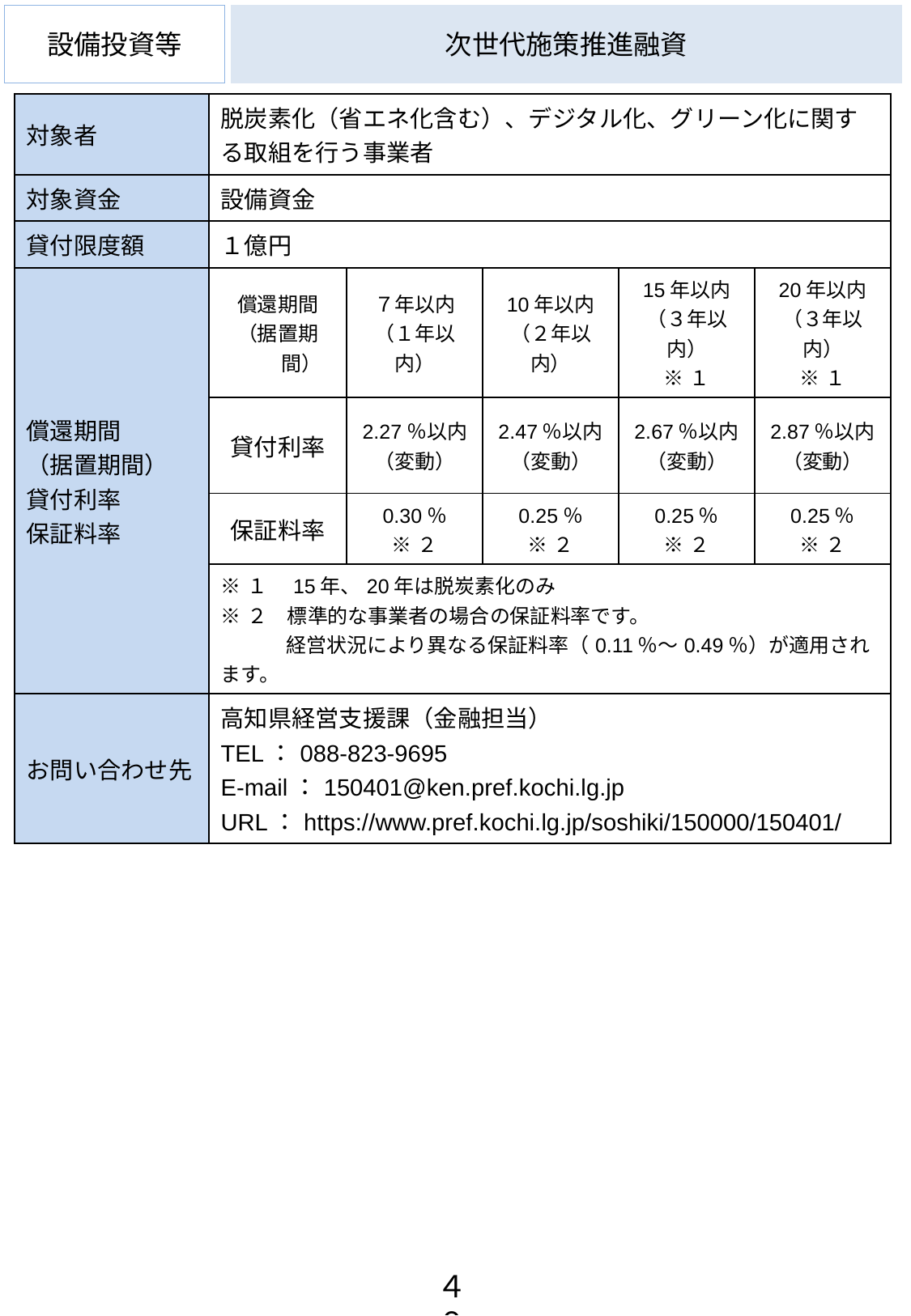

設備投資等
# 次世代施策推進融資
| 対象者 | 脱炭素化（省エネ化含む）、デジタル化、グリーン化に関する取組を行う事業者 |  |  |  |  |
| --- | --- | --- | --- | --- | --- |
| 対象資金 | 設備資金 |  |  |  |  |
| 貸付限度額 | １億円 |  |  |  |  |
| 償還期間 （据置期間） 貸付利率 保証料率 | 償還期間 （据置期間） | ７年以内 （１年以内） | 10年以内 （２年以内） | 15年以内 （３年以内） ※１ | 20年以内 （３年以内） ※１ |
|  | 貸付利率 | 2.27％以内（変動） | 2.47％以内（変動） | 2.67％以内（変動） | 2.87％以内（変動） |
|  | 保証料率 | 0.30％ ※２ | 0.25％ ※２ | 0.25％ ※２ | 0.25％ ※２ |
|  | ※１　15年、20年は脱炭素化のみ ※２　標準的な事業者の場合の保証料率です。 　　　 経営状況により異なる保証料率（0.11％～0.49％）が適用されます。 |  |  |  |  |
| お問い合わせ先 | 高知県経営支援課（金融担当） TEL：088-823-9695 E-mail：150401@ken.pref.kochi.lg.jp URL：https://www.pref.kochi.lg.jp/soshiki/150000/150401/ |  |  |  |  |
支援策のページのURLの記載をお願いします。作成していない場合は、課のURLの記載をお願いします。
４０